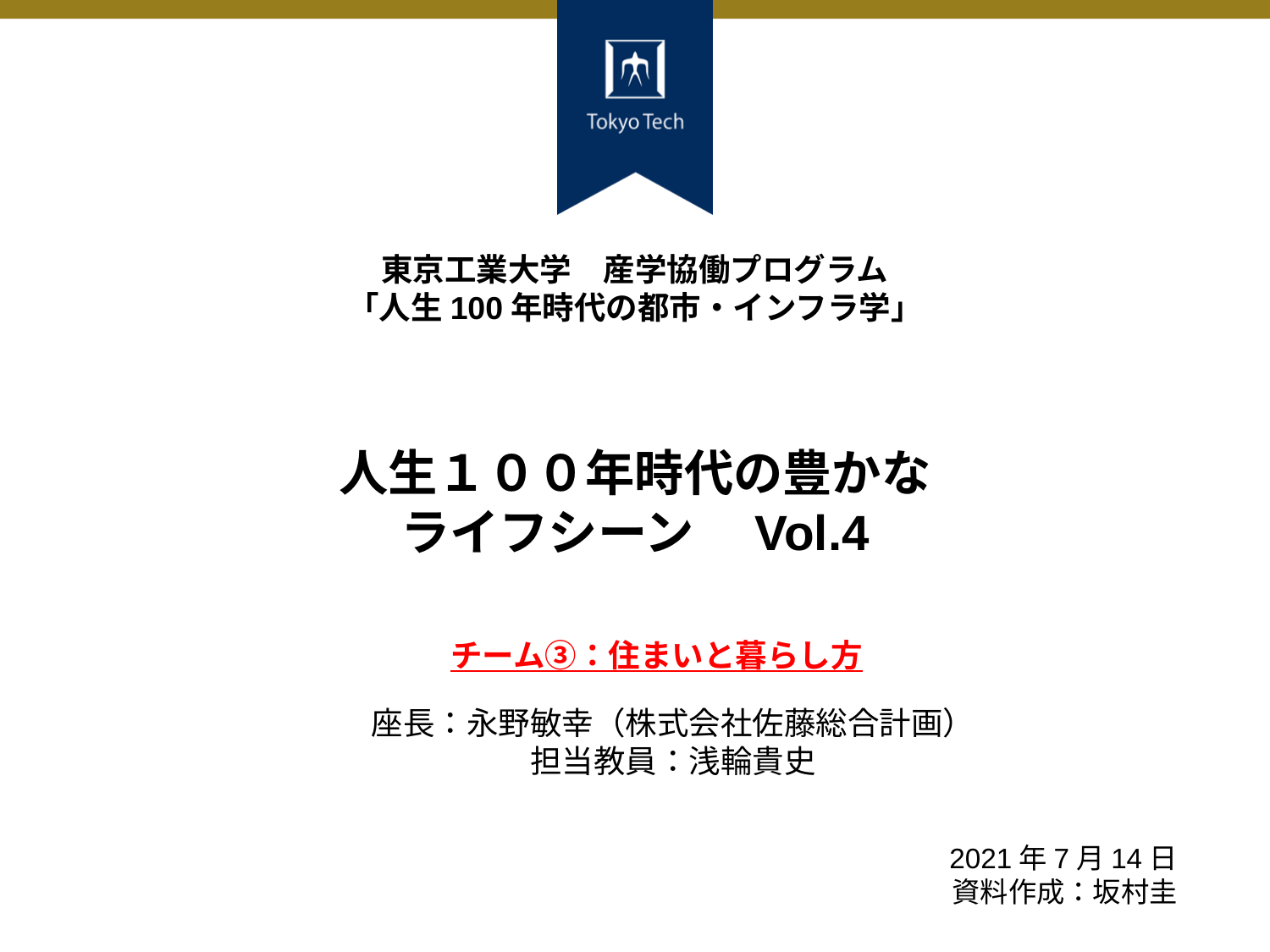

東京工業大学　産学協働プログラム
「人生100年時代の都市・インフラ学」
人生１００年時代の豊かな
ライフシーン　Vol.4

チーム③：住まいと暮らし方
座長：永野敏幸（株式会社佐藤総合計画）
担当教員：浅輪貴史
2021年7月14日
資料作成：坂村圭